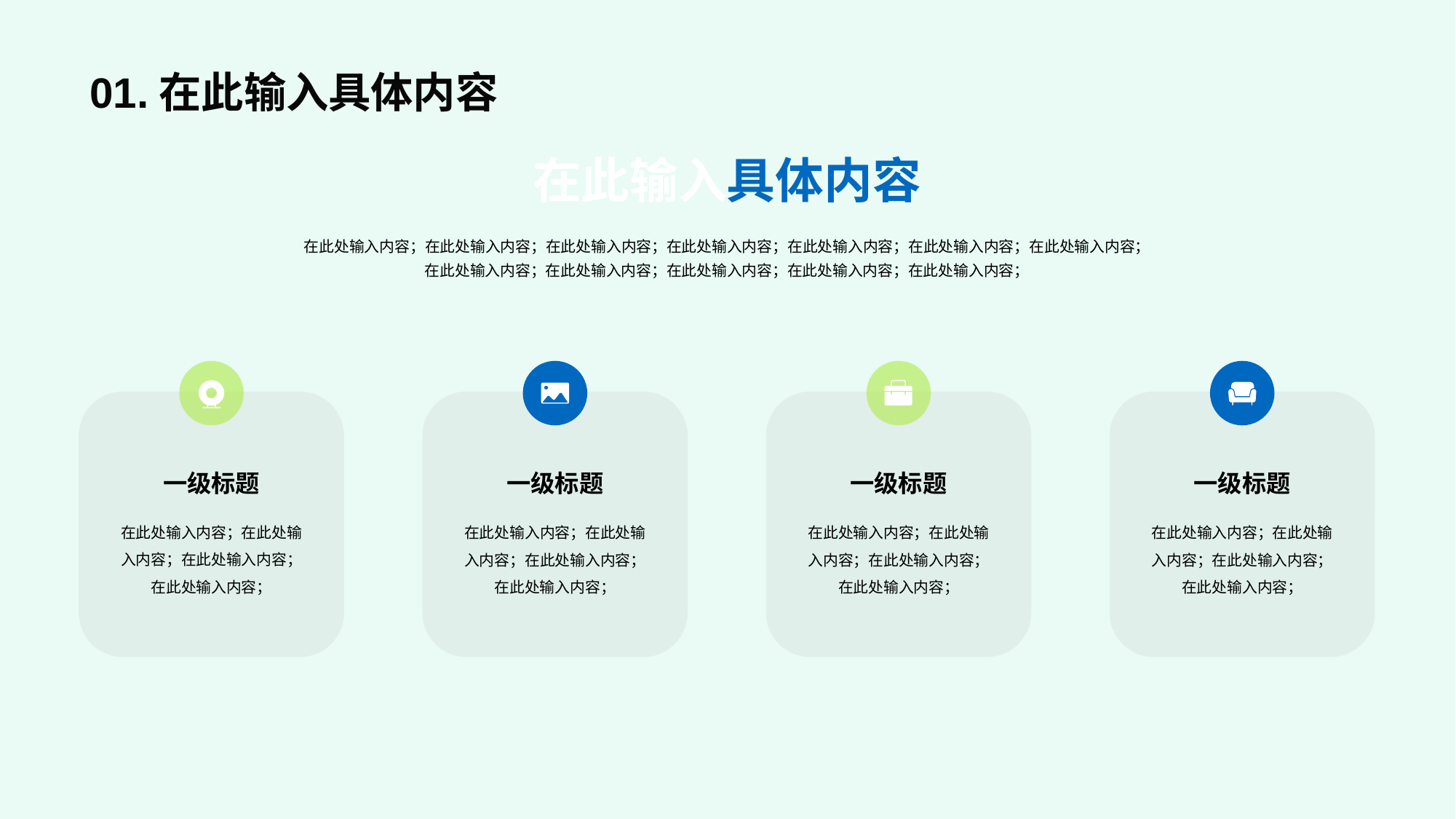

# 01.在此输入具体内容
在此输入具体内容
在此处输入内容；在此处输入内容；在此处输入内容；在此处输入内容；在此处输入内容；在此处输入内容；在此处输入内容；
在此处输入内容；在此处输入内容；在此处输入内容；在此处输入内容；在此处输入内容；

一级标题
在此处输入内容；在此处输入内容；在此处输入内容；在此处输入内容；

一级标题
在此处输入内容；在此处输入内容；在此处输入内容；在此处输入内容；

一级标题
在此处输入内容；在此处输入内容；在此处输入内容；在此处输入内容；

一级标题
在此处输入内容；在此处输入内容；在此处输入内容；在此处输入内容；